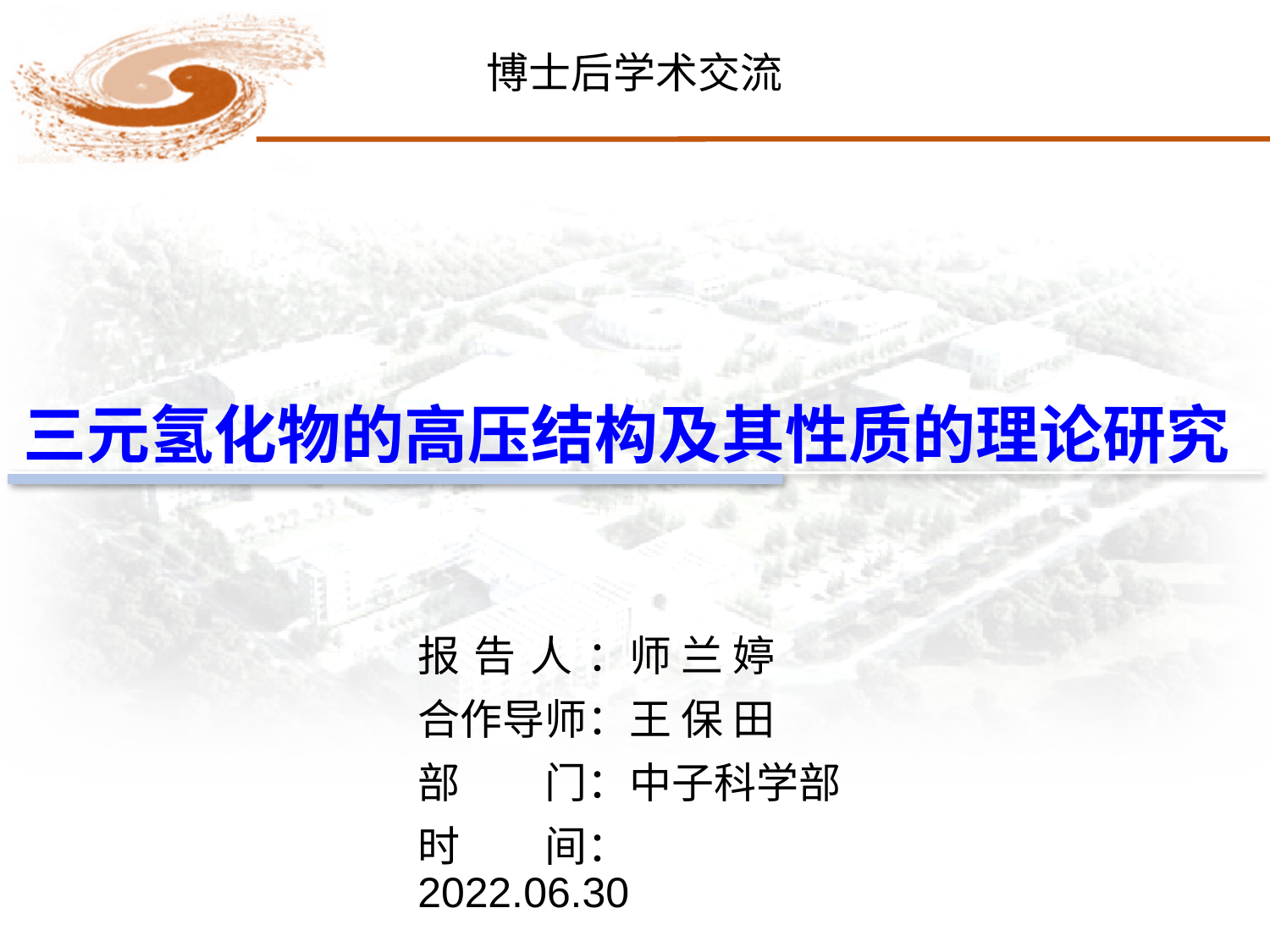

博士后学术交流
三元氢化物的高压结构及其性质的理论研究

报告人：师 兰 婷
合作导师：王 保 田
部门：中子科学部
时间：2022.06.30